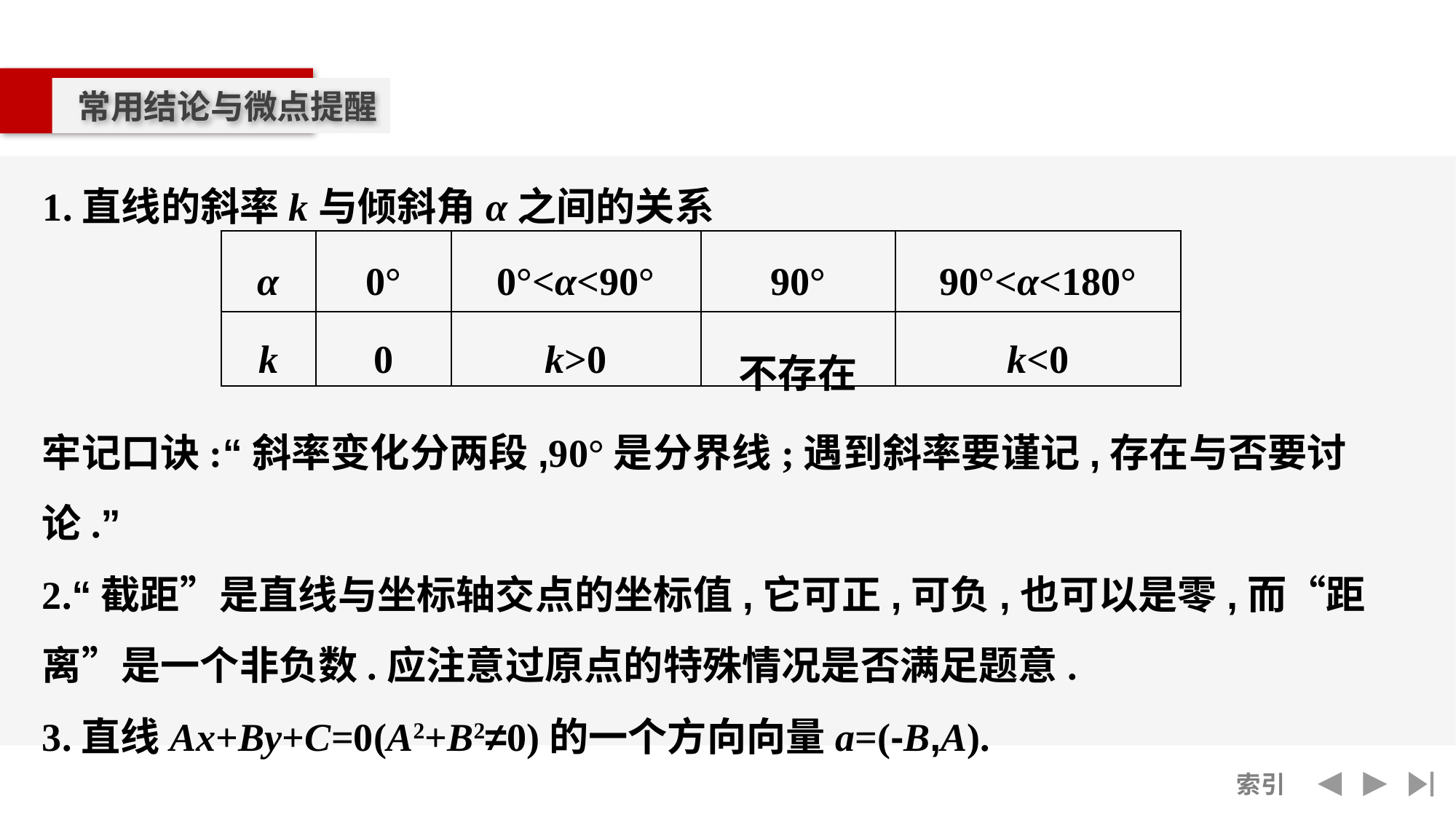

常用结论与微点提醒
1.直线的斜率k与倾斜角α之间的关系

| α | 0° | 0°<α<90° | 90° | 90°<α<180° |
| --- | --- | --- | --- | --- |
| k | 0 | k>0 | 不存在 | k<0 |
牢记口诀:“斜率变化分两段,90°是分界线;遇到斜率要谨记,存在与否要讨论.”
2.“截距”是直线与坐标轴交点的坐标值,它可正,可负,也可以是零,而“距离”是一个非负数.应注意过原点的特殊情况是否满足题意.
3.直线Ax+By+C=0(A2+B2≠0)的一个方向向量a=(-B,A).